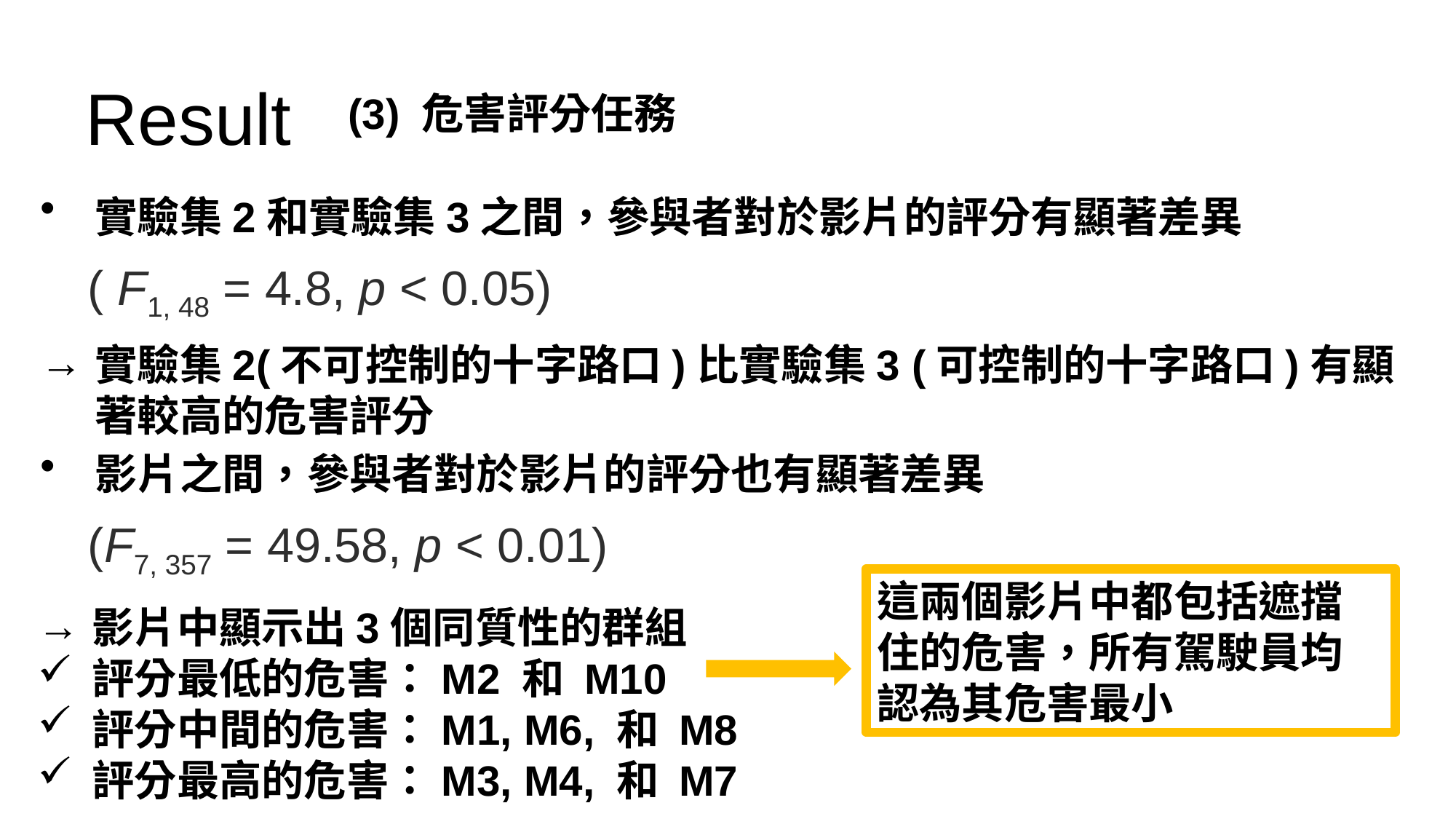

Result
(3) 危害評分任務
實驗集2和實驗集3之間，參與者對於影片的評分有顯著差異
   ( F1, 48 = 4.8, p < 0.05)
實驗集2(不可控制的十字路口)比實驗集3 (可控制的十字路口)有顯著較高的危害評分
影片之間，參與者對於影片的評分也有顯著差異
   (F7, 357 = 49.58, p < 0.01)
這兩個影片中都包括遮擋住的危害，所有駕駛員均認為其危害最小
影片中顯示出3個同質性的群組
評分最低的危害：M2 和 M10
評分中間的危害：M1, M6, 和 M8
評分最高的危害：M3, M4, 和 M7